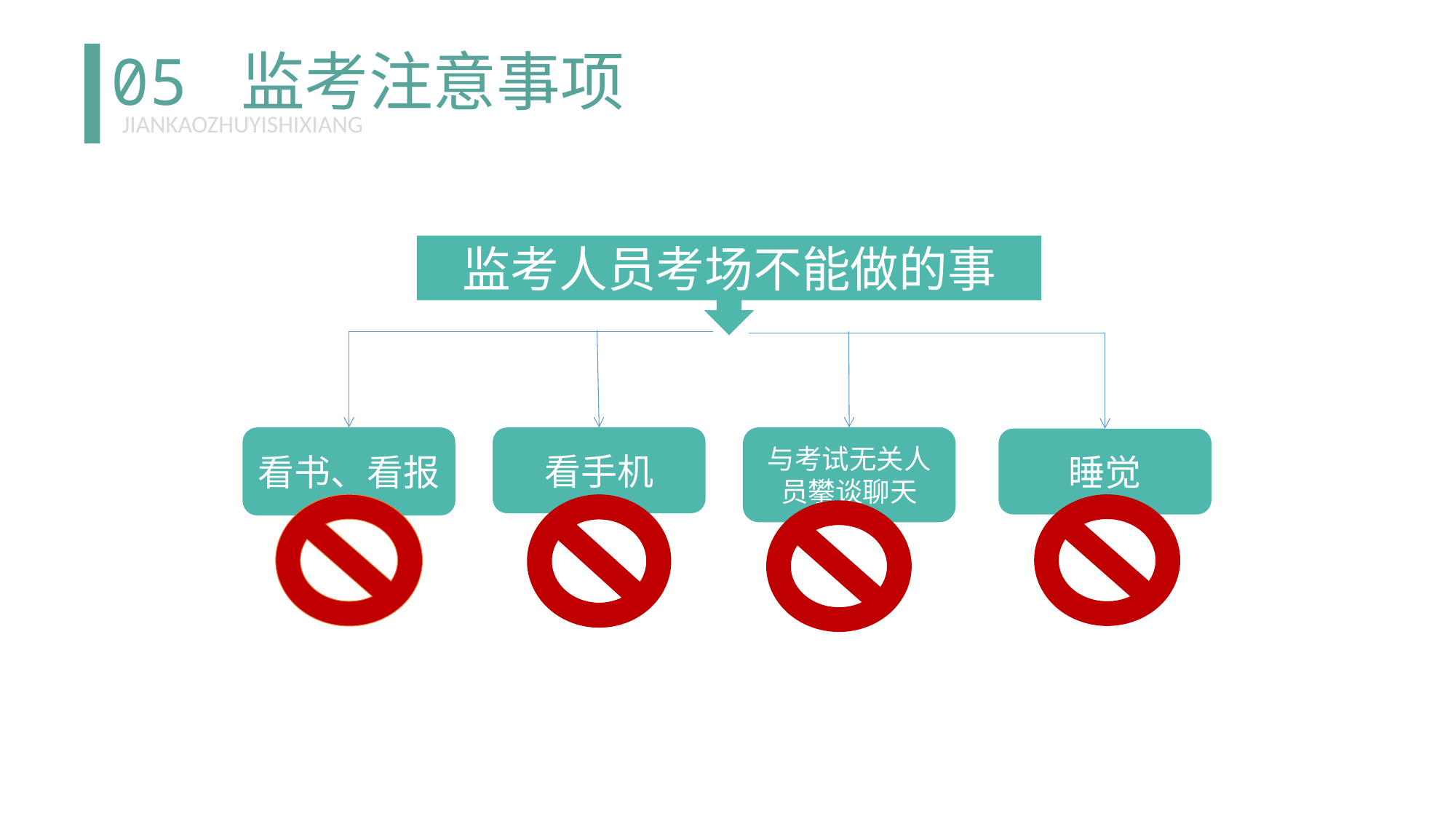

# 05 监考注意事项
JIANKAOZHUYISHIXIANG

监考人员考场不能做的事

与考试无关人员攀谈聊天
看书、看报
看手机
睡觉